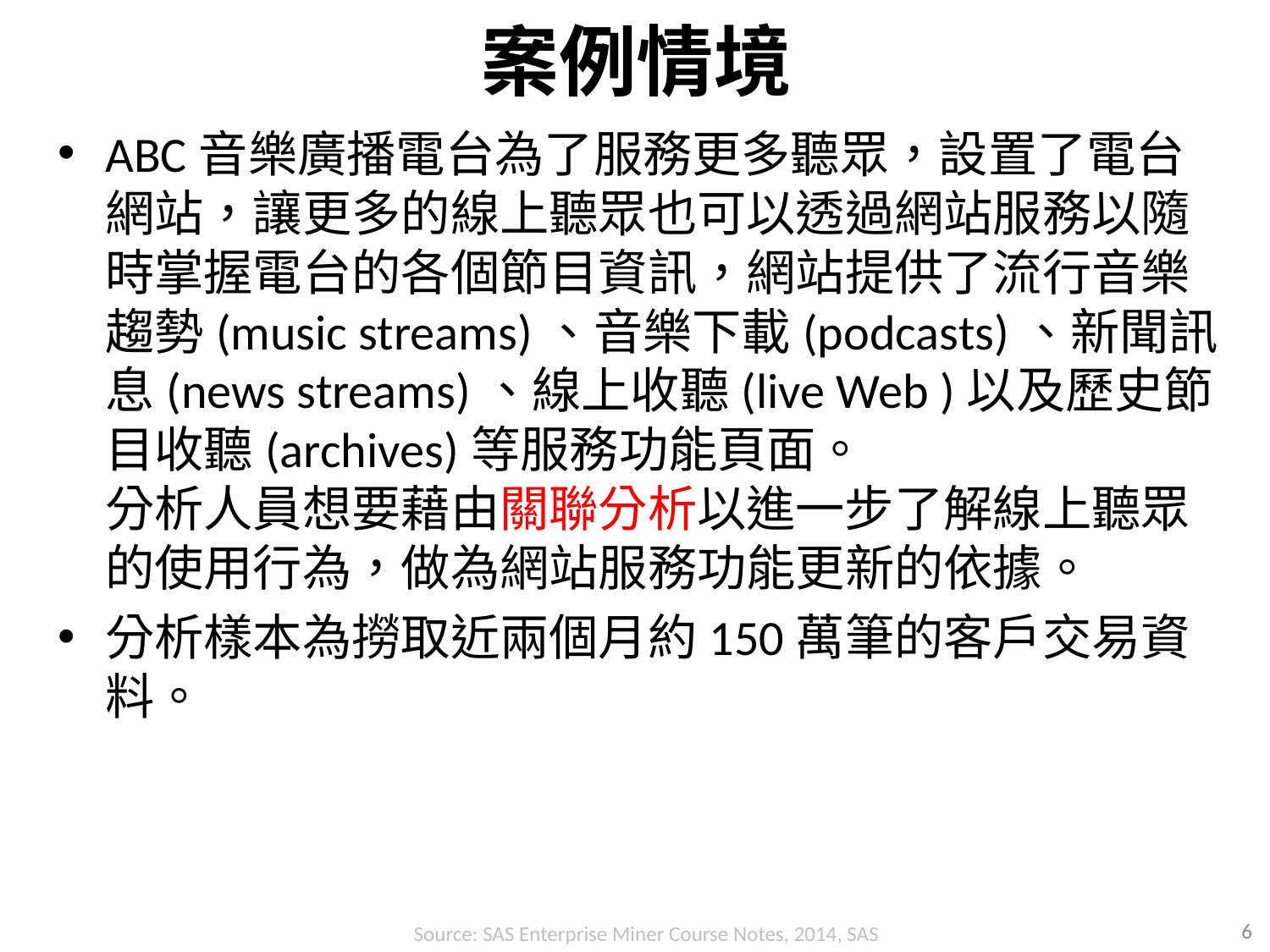

# 案例情境
ABC音樂廣播電台為了服務更多聽眾，設置了電台網站，讓更多的線上聽眾也可以透過網站服務以隨時掌握電台的各個節目資訊，網站提供了流行音樂趨勢(music streams)、音樂下載(podcasts)、新聞訊息(news streams)、線上收聽(live Web )以及歷史節目收聽(archives)等服務功能頁面。
分析人員想要藉由關聯分析以進一步了解線上聽眾的使用行為，做為網站服務功能更新的依據。
分析樣本為撈取近兩個月約150萬筆的客戶交易資料。
6
Source: SAS Enterprise Miner Course Notes, 2014, SAS